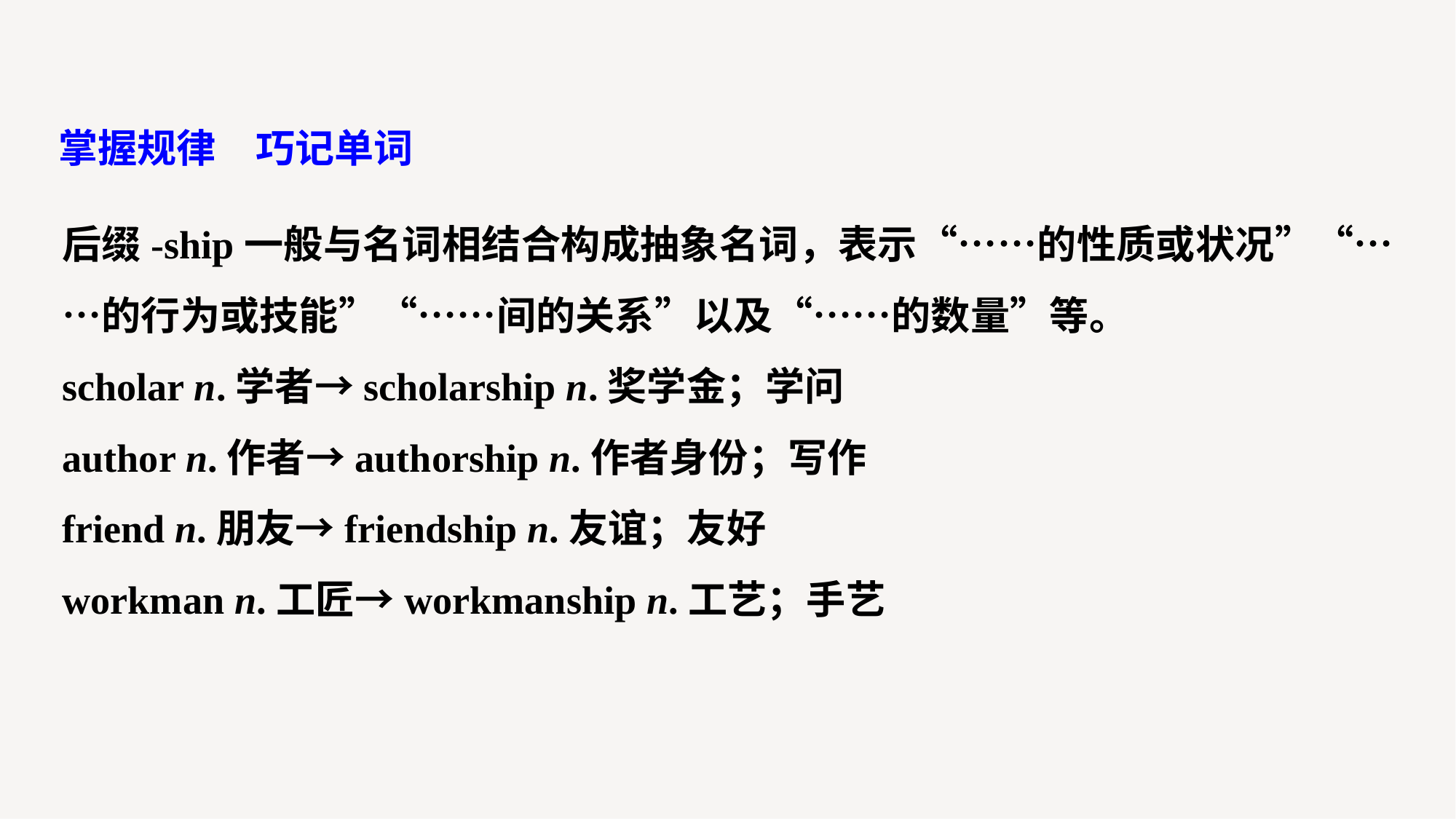

掌握规律　巧记单词
后缀-ship一般与名词相结合构成抽象名词，表示“……的性质或状况”“……的行为或技能”“……间的关系”以及“……的数量”等。
scholar n.学者→scholarship n.奖学金；学问
author n.作者→authorship n.作者身份；写作
friend n.朋友→friendship n.友谊；友好
workman n.工匠→workmanship n.工艺；手艺